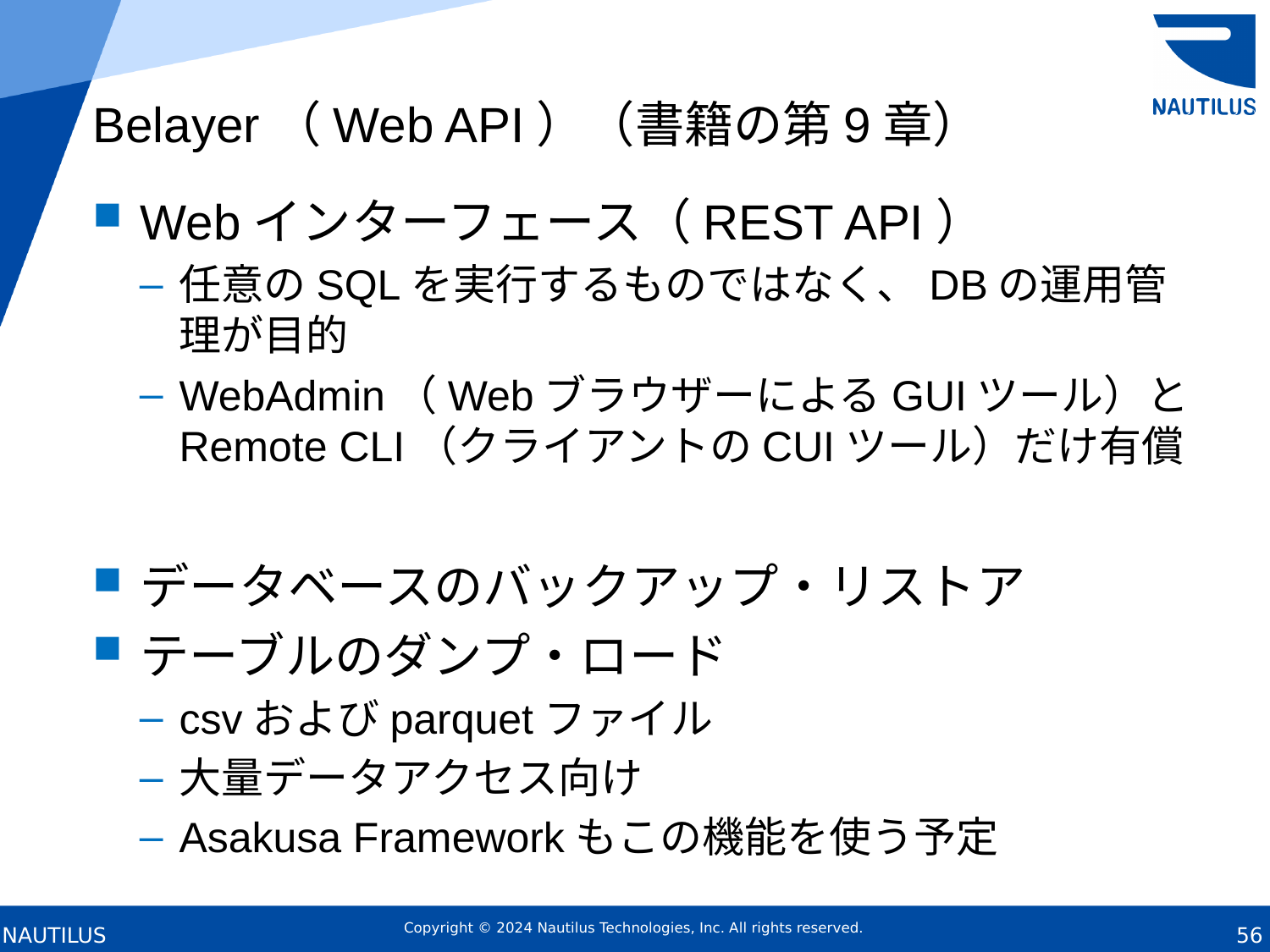

# Belayer（Web API）（書籍の第9章）
Webインターフェース（REST API）
任意のSQLを実行するものではなく、DBの運用管理が目的
WebAdmin（WebブラウザーによるGUIツール）とRemote CLI（クライアントのCUIツール）だけ有償

データベースのバックアップ・リストア
テーブルのダンプ・ロード
csvおよびparquetファイル
大量データアクセス向け
Asakusa Frameworkもこの機能を使う予定